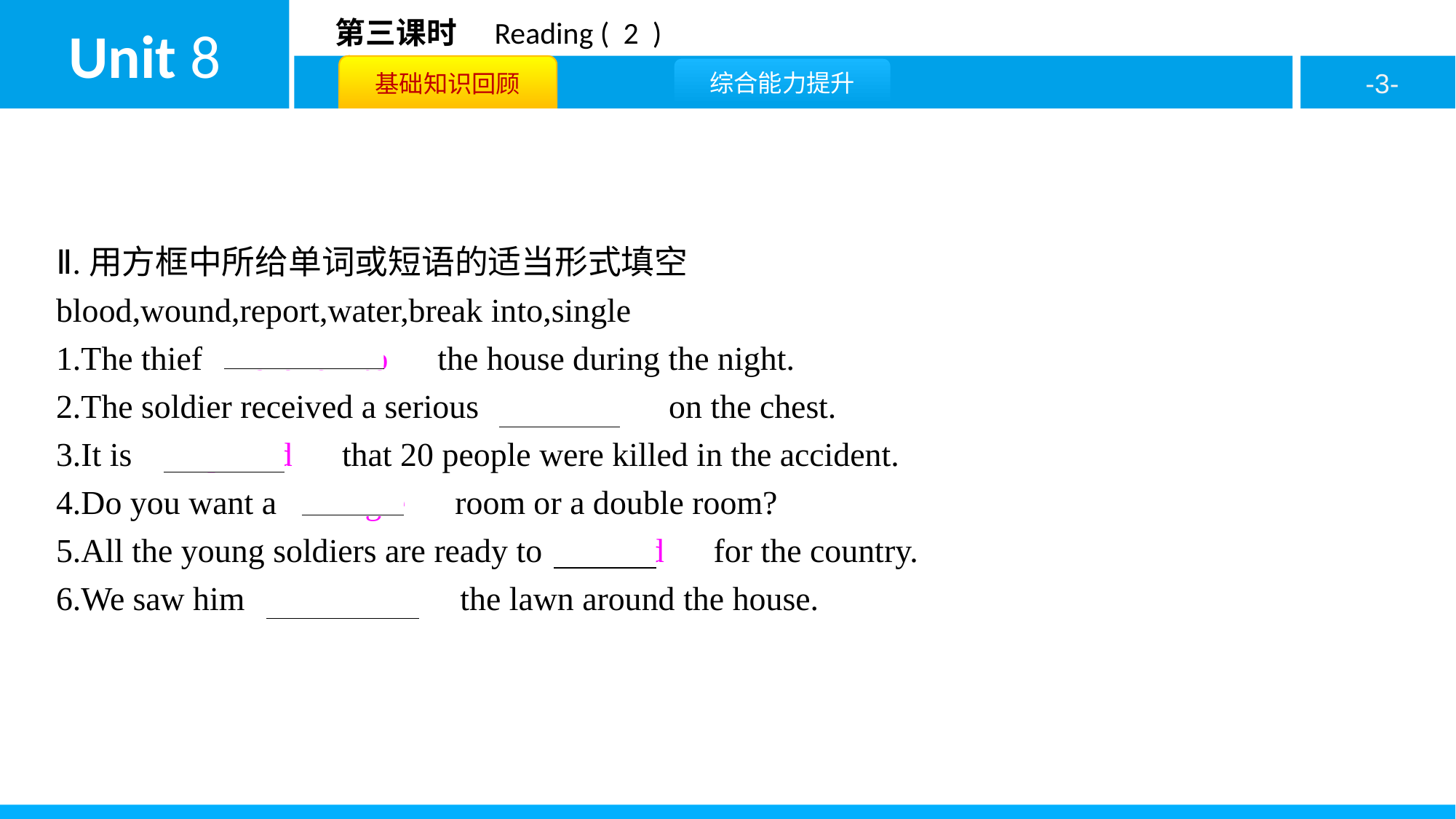

Ⅱ.用方框中所给单词或短语的适当形式填空
blood,wound,report,water,break into,single
1.The thief　broke into　the house during the night.
2.The soldier received a serious　wound　on the chest.
3.It is　reported　that 20 people were killed in the accident.
4.Do you want a　single　room or a double room?
5.All the young soldiers are ready to　bleed　for the country.
6.We saw him　watering　the lawn around the house.